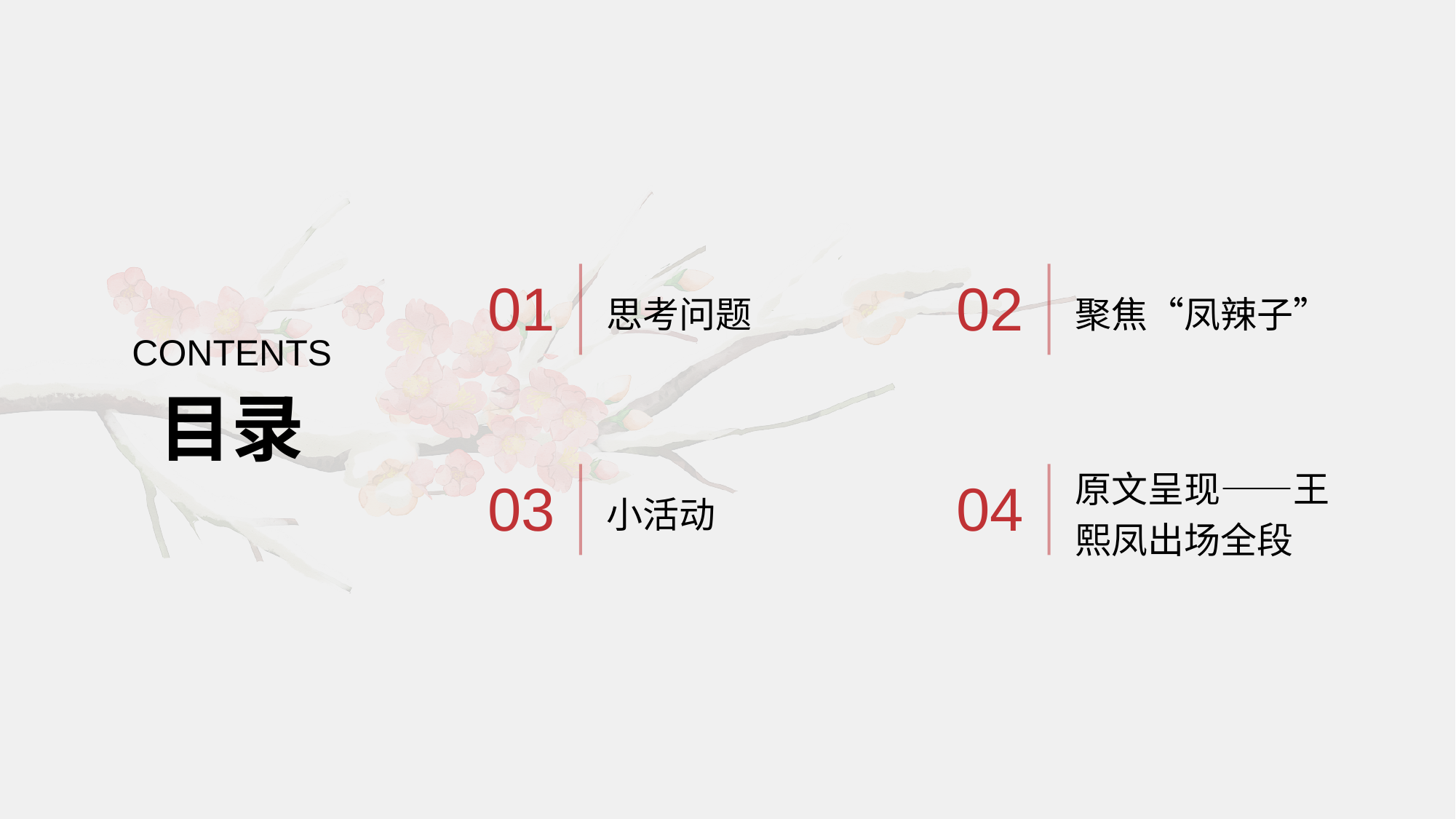

思考问题
聚焦“凤辣子”

01
02
CONTENTS
目录
小活动
原文呈现——王熙凤出场全段

03
04